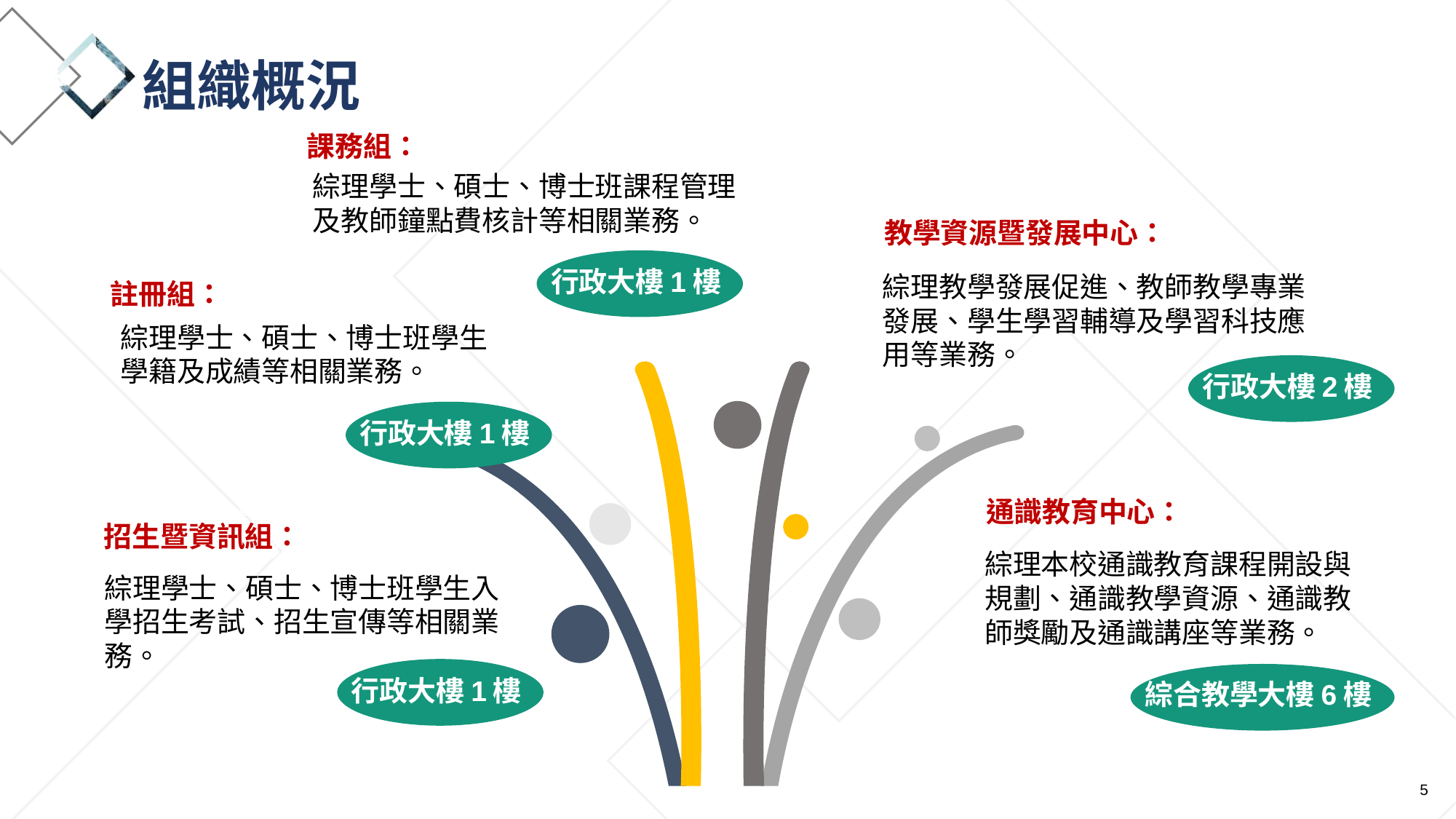

組織概況
課務組：
綜理學士、碩士、博士班課程管理及教師鐘點費核計等相關業務。
教學資源暨發展中心：

行政大樓1樓
綜理教學發展促進、教師教學專業發展、學生學習輔導及學習科技應用等業務。
註冊組：
綜理學士、碩士、博士班學生學籍及成績等相關業務。

行政大樓2樓

行政大樓1樓
通識教育中心：
招生暨資訊組：
綜理本校通識教育課程開設與規劃、通識教學資源、通識教師獎勵及通識講座等業務。
綜理學士、碩士、博士班學生入學招生考試、招生宣傳等相關業務。

行政大樓1樓

綜合教學大樓6樓
109特殊選才
新生與師長合影
5